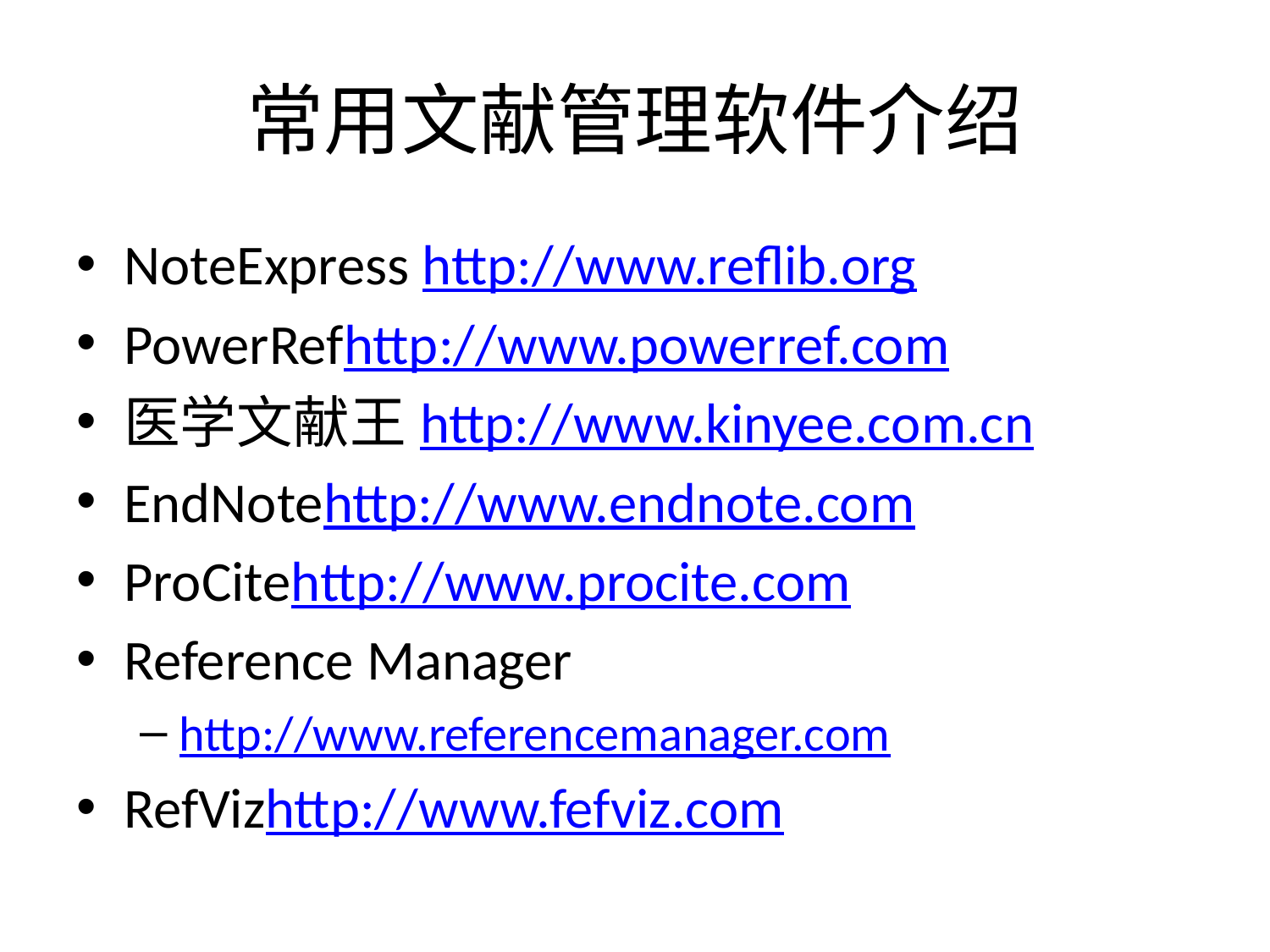

# 常用文献管理软件介绍
NoteExpress http://www.reflib.org
PowerRefhttp://www.powerref.com
医学文献王http://www.kinyee.com.cn
EndNotehttp://www.endnote.com
ProCitehttp://www.procite.com
Reference Manager
http://www.referencemanager.com
RefVizhttp://www.fefviz.com